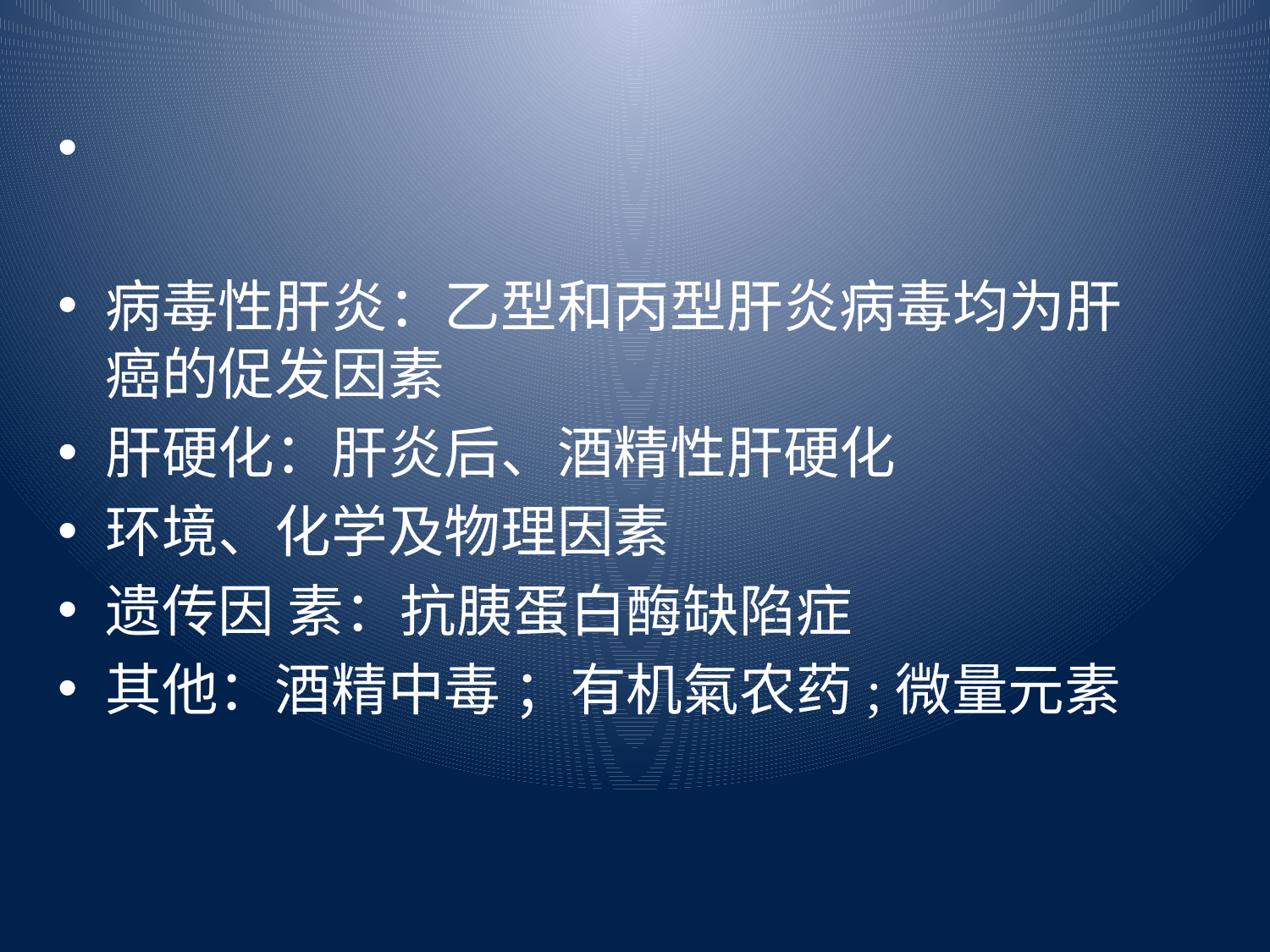

病毒性肝炎：乙型和丙型肝炎病毒均为肝癌的促发因素
肝硬化：肝炎后、酒精性肝硬化
环境、化学及物理因素
遗传因 素：抗胰蛋白酶缺陷症
其他：酒精中毒 ；有机氣农药;微量元素

# 病因和发病机理